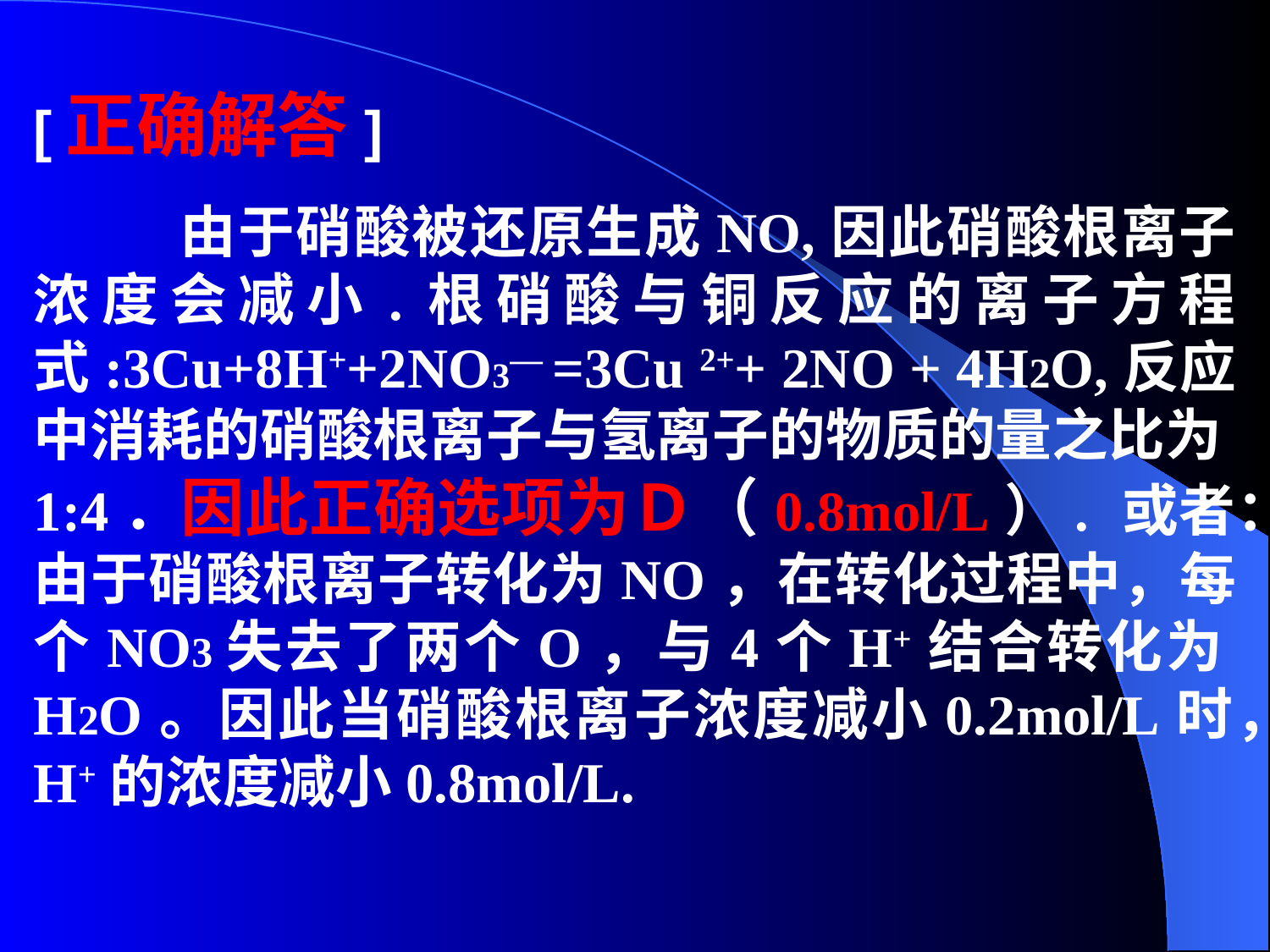

[正确解答]
         由于硝酸被还原生成NO,因此硝酸根离子浓度会减小.根硝酸与铜反应的离子方程式:3Cu+8H++2NO3— =3Cu 2++ 2NO + 4H2O,反应中消耗的硝酸根离子与氢离子的物质的量之比为1:4．因此正确选项为Ｄ（0.8mol/L）. 或者：由于硝酸根离子转化为NO，在转化过程中，每个NO3失去了两个O，与4个H+结合转化为H2O。因此当硝酸根离子浓度减小0.2mol/L时，H+的浓度减小0.8mol/L.

39